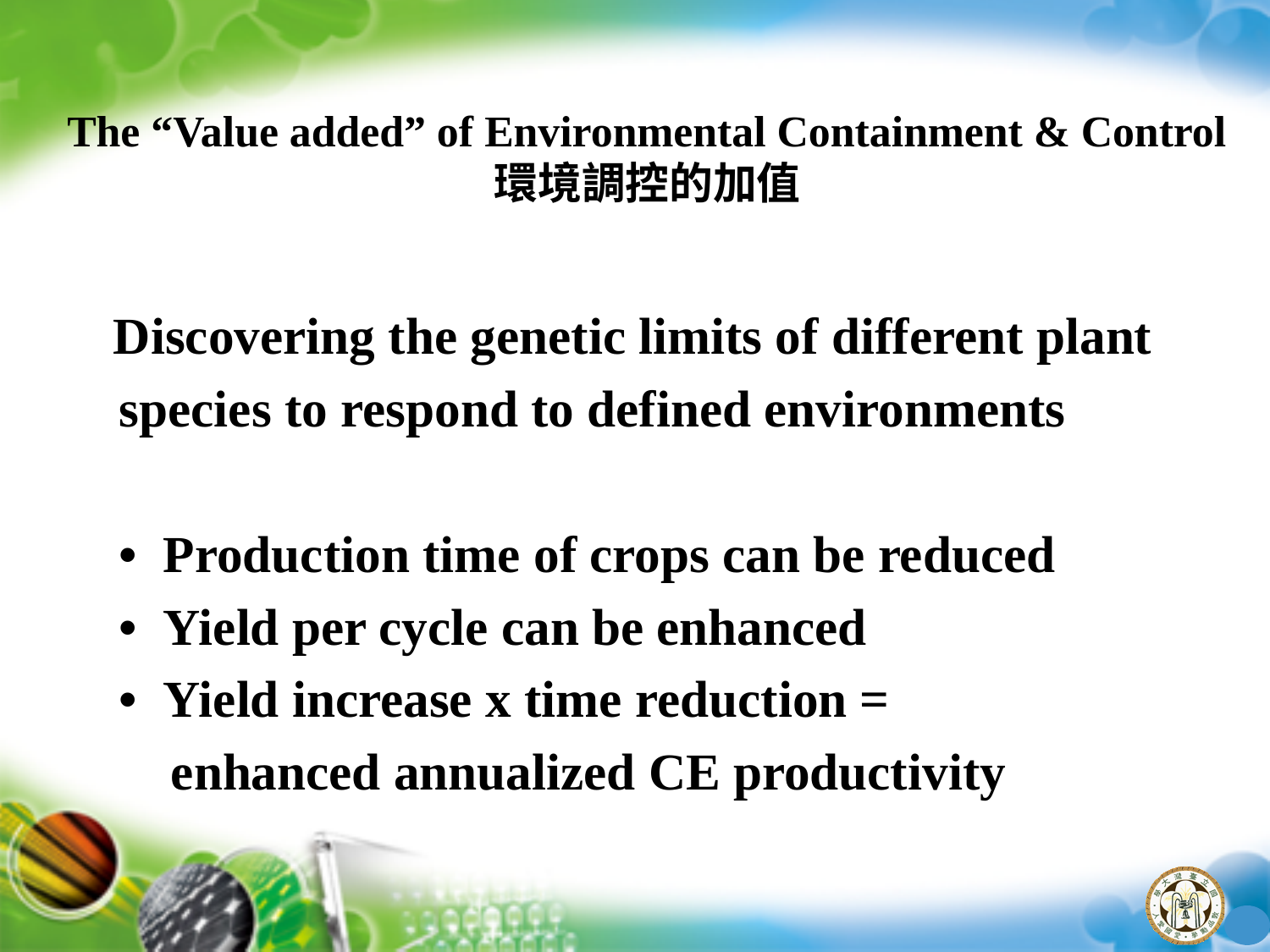

# The “Value added” of Environmental Containment & Control 環境調控的加值
    Discovering the genetic limits of different plant
    species to respond to defined environments

    •  Production time of crops can be reduced
    •  Yield per cycle can be enhanced
    •  Yield increase x time reduction =
        enhanced annualized CE productivity